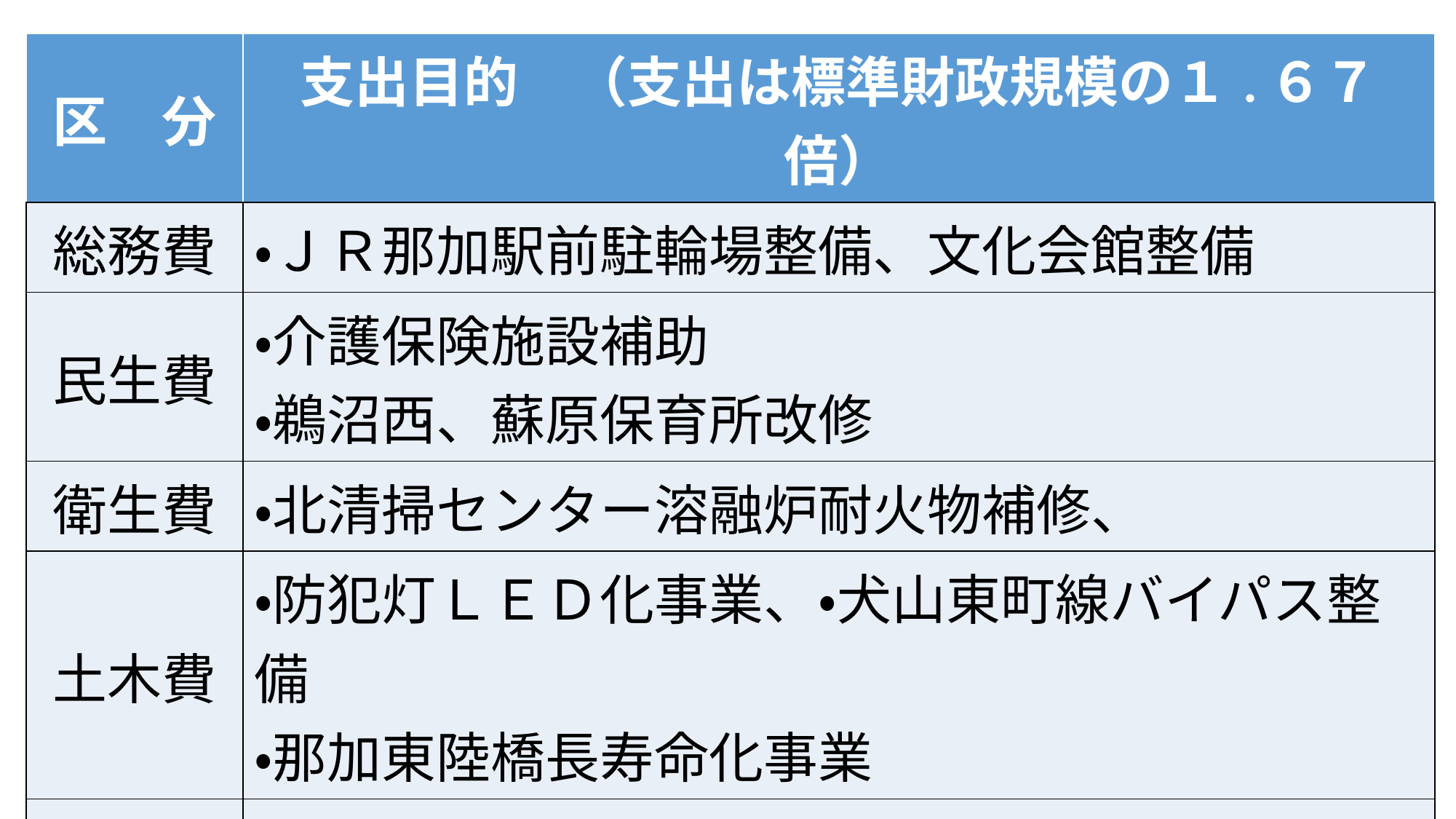

| 区　分 | 支出目的　（支出は標準財政規模の１.６７倍） |
| --- | --- |
| 総務費 | ・ＪＲ那加駅前駐輪場整備、文化会館整備 |
| 民生費 | ・介護保険施設補助 ・鵜沼西、蘇原保育所改修 |
| 衛生費 | ・北清掃センター溶融炉耐火物補修、 |
| 土木費 | ・防犯灯ＬＥＤ化事業、・犬山東町線バイパス整備 ・那加東陸橋長寿命化事業 |
| 消防費 | ・救急車、消防車の更新 |
| 教育費 | ・小学校耐震補強、冷暖房設備整備 ・中学校体育館改修、総合運動公園再整備 |